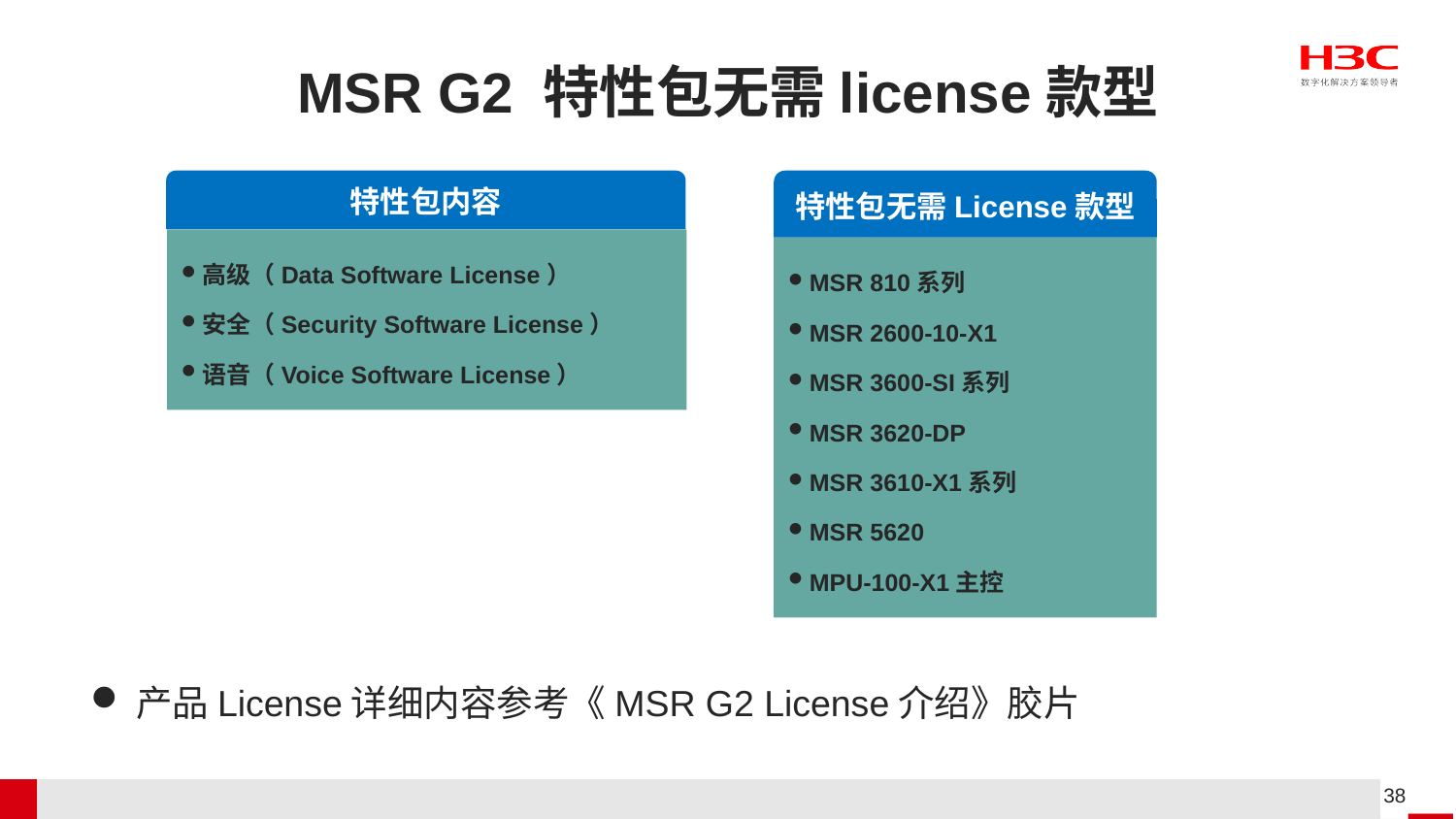

# MSR G2 特性包无需license款型
特性包内容
高级（Data Software License）
安全（Security Software License）
语音（Voice Software License）
特性包无需License款型
MSR 810系列
MSR 2600-10-X1
MSR 3600-SI系列
MSR 3620-DP
MSR 3610-X1系列
MSR 5620
MPU-100-X1主控
产品License详细内容参考《MSR G2 License介绍》胶片